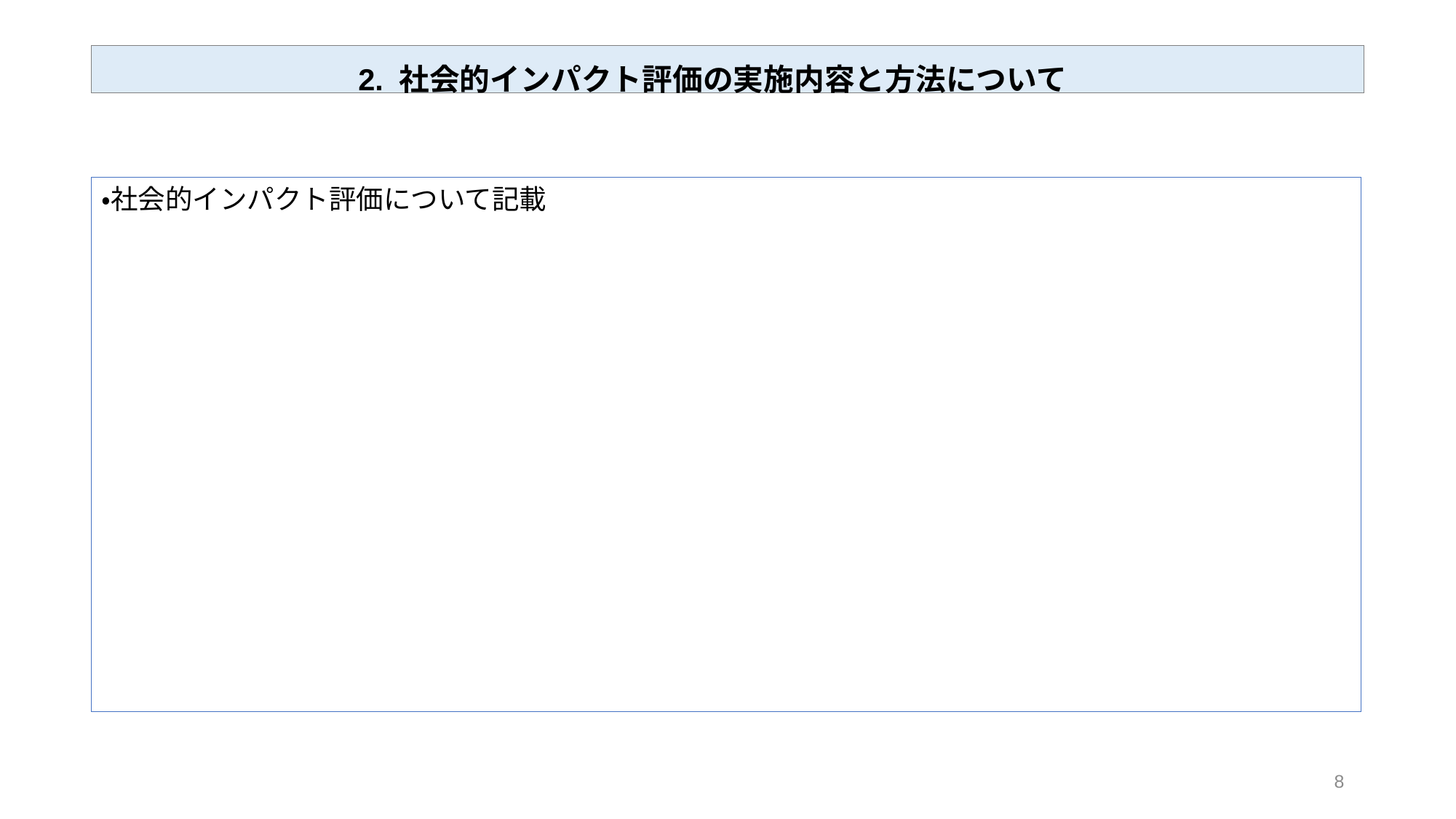

2. 社会的インパクト評価の実施内容と方法について
・社会的インパクト評価について記載

8